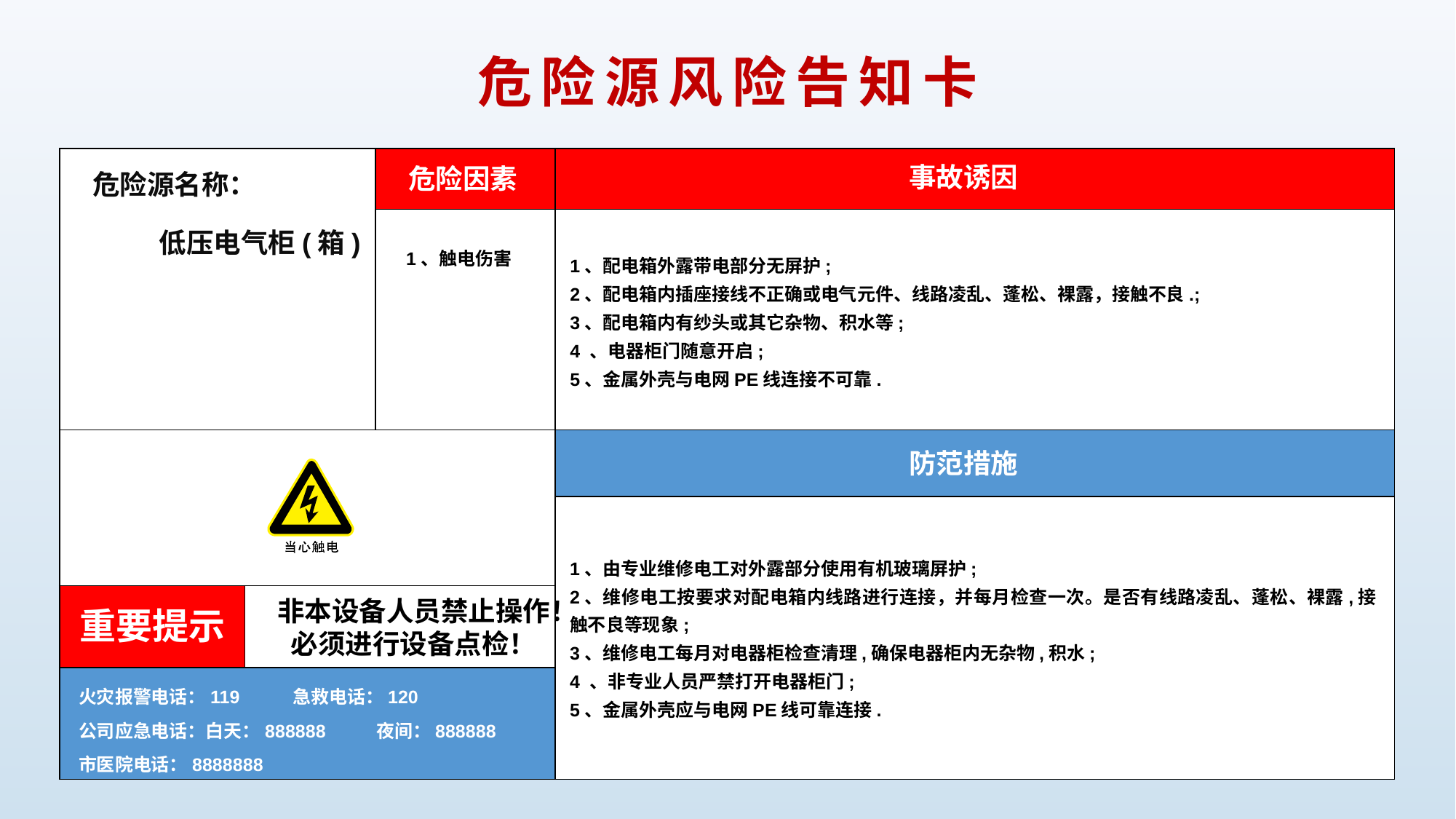

危险源风险告知卡
|  |  |  |  |
| --- | --- | --- | --- |
|  |  |  |  |
|  |  |  |  |
|  |  |  |  |
|  |  |  |  |
|  |  |  |  |
事故诱因
危险因素
危险源名称：
低压电气柜(箱)
1、触电伤害
1、配电箱外露带电部分无屏护;
2、配电箱内插座接线不正确或电气元件、线路凌乱、蓬松、裸露，接触不良.;
3、配电箱内有纱头或其它杂物、积水等;
4 、电器柜门随意开启;
5、金属外壳与电网PE线连接不可靠.
防范措施

1、由专业维修电工对外露部分使用有机玻璃屏护;
2、维修电工按要求对配电箱内线路进行连接，并每月检查一次。是否有线路凌乱、蓬松、裸露,接触不良等现象;
3、维修电工每月对电器柜检查清理,确保电器柜内无杂物,积水;
4 、非专业人员严禁打开电器柜门;
5、金属外壳应与电网PE线可靠连接.
非本设备人员禁止操作！
必须进行设备点检！
重要提示
火灾报警电话：119
急救电话：120
公司应急电话：白天：888888         夜间：888888
市医院电话：8888888